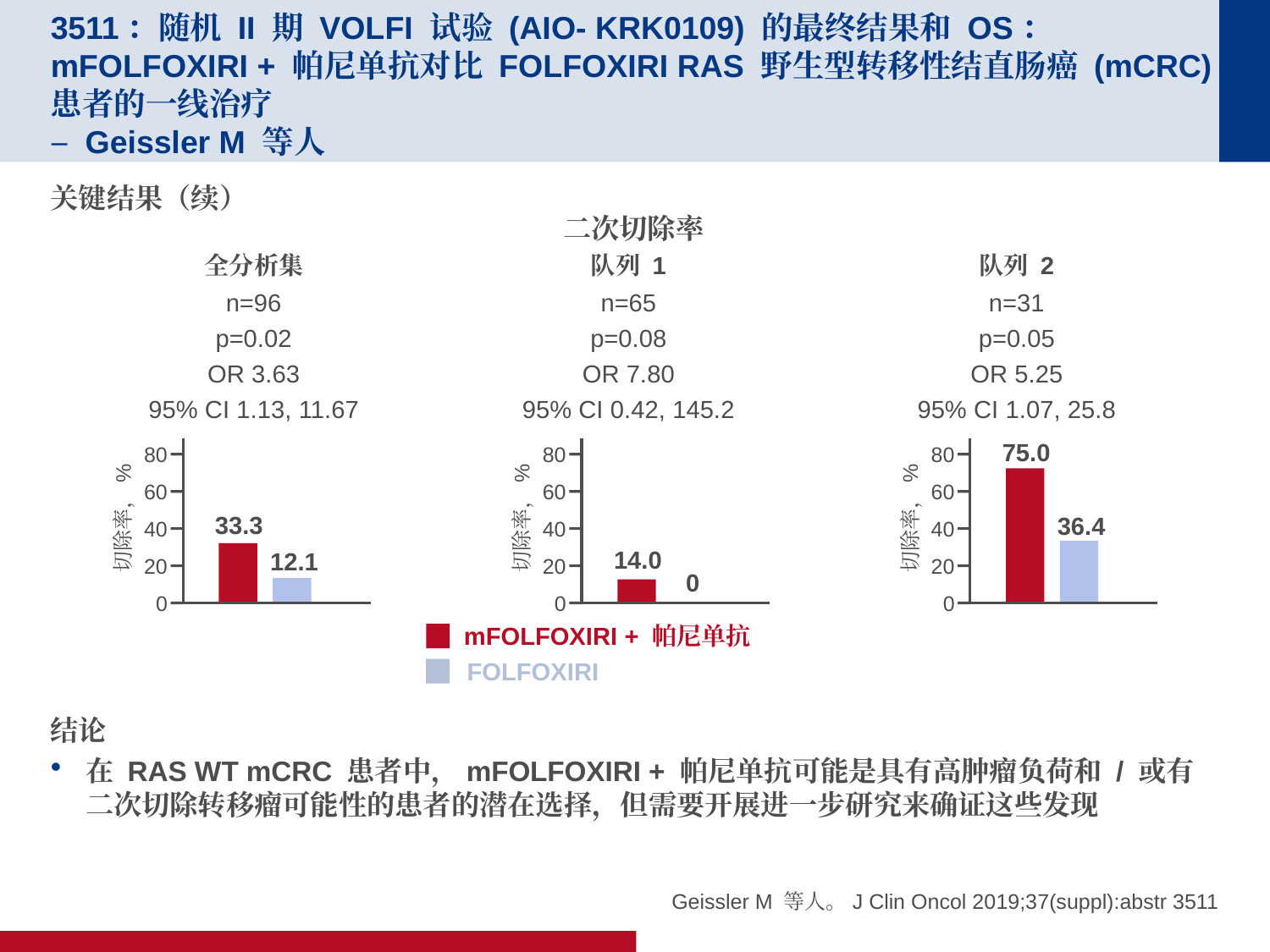

# 3511：随机 II 期 VOLFI 试验 (AIO- KRK0109) 的最终结果和 OS：mFOLFOXIRI + 帕尼单抗对比 FOLFOXIRI RAS 野生型转移性结直肠癌 (mCRC) 患者的一线治疗 – Geissler M 等人
关键结果（续）

结论
在 RAS WT mCRC 患者中，mFOLFOXIRI + 帕尼单抗可能是具有高肿瘤负荷和 / 或有二次切除转移瘤可能性的患者的潜在选择，但需要开展进一步研究来确证这些发现
二次切除率
全分析集
队列 1
队列 2
n=96
p=0.02
OR 3.63
95% CI 1.13, 11.67
n=65
p=0.08
OR 7.80
95% CI 0.42, 145.2
n=31
p=0.05
OR 5.25
95% CI 1.07, 25.8
80

60

切除率，%
40

20

0

80

60

切除率，%
40

20

0

80

60

切除率，%
40

20

0

75.0

33.3
36.4
14.0
12.1

0

mFOLFOXIRI + 帕尼单抗

FOLFOXIRI

Geissler M 等人。J Clin Oncol 2019;37(suppl):abstr 3511